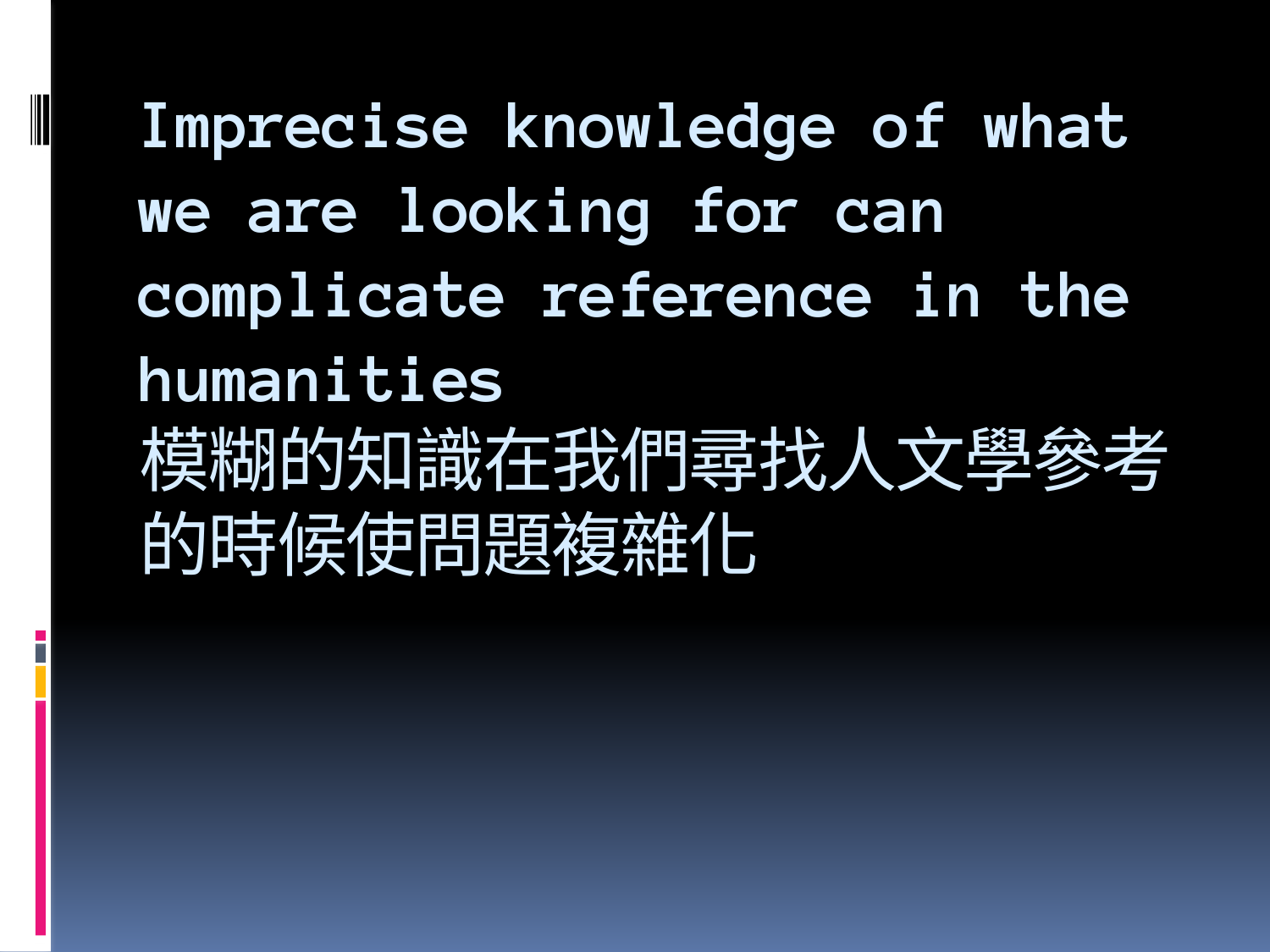

# Imprecise knowledge of what we are looking for can complicate reference in the humanities 模糊的知識在我們尋找人文學參考的時候使問題複雜化